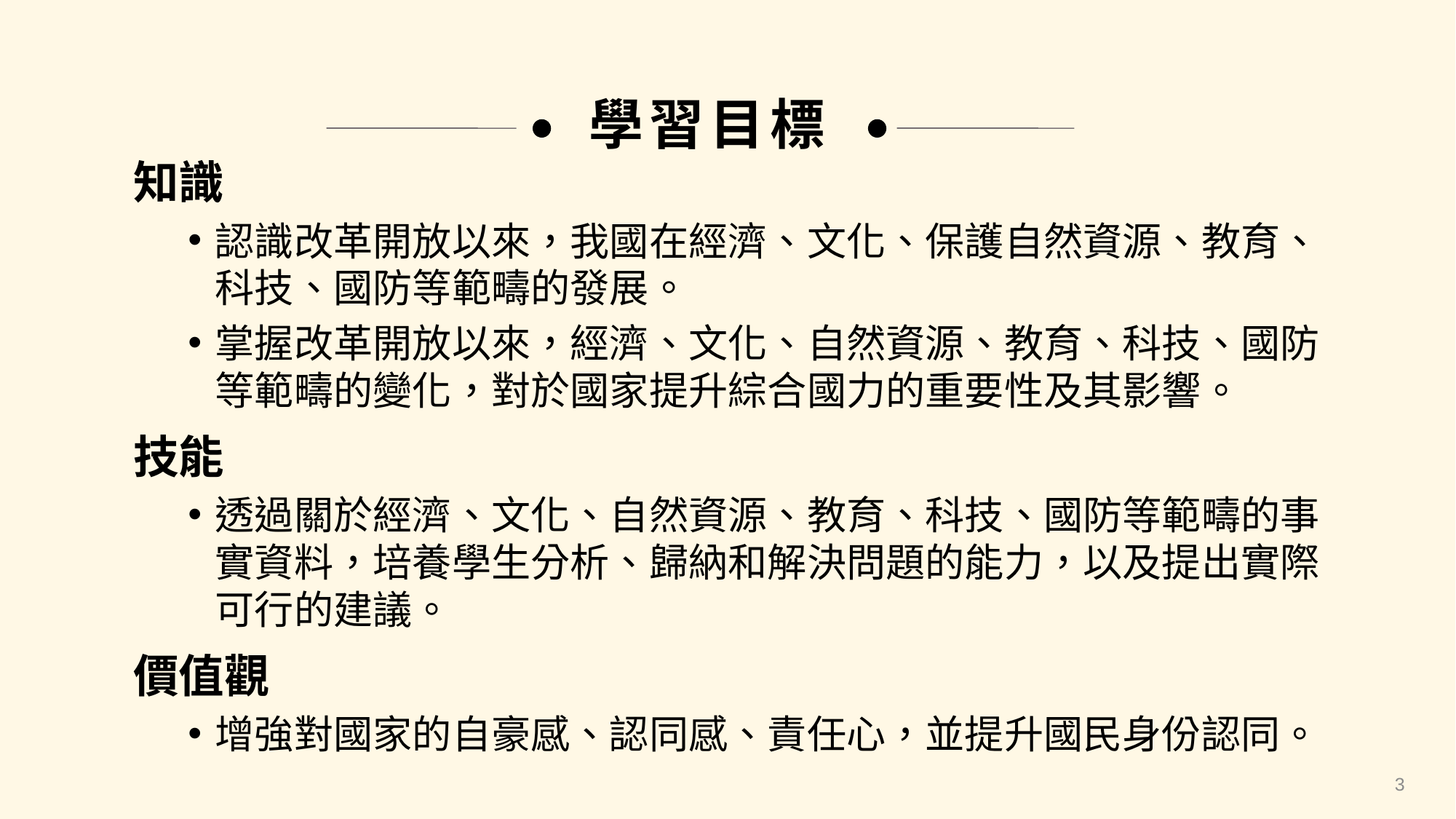

學習目標

知識
認識改革開放以來，我國在經濟、文化、保護自然資源、教育、科技、國防等範疇的發展。
掌握改革開放以來，經濟、文化、自然資源、教育、科技、國防等範疇的變化，對於國家提升綜合國力的重要性及其影響。
技能
透過關於經濟、文化、自然資源、教育、科技、國防等範疇的事實資料，培養學生分析、歸納和解決問題的能力，以及提出實際可行的建議。
價值觀
增強對國家的自豪感、認同感、責任心，並提升國民身份認同。